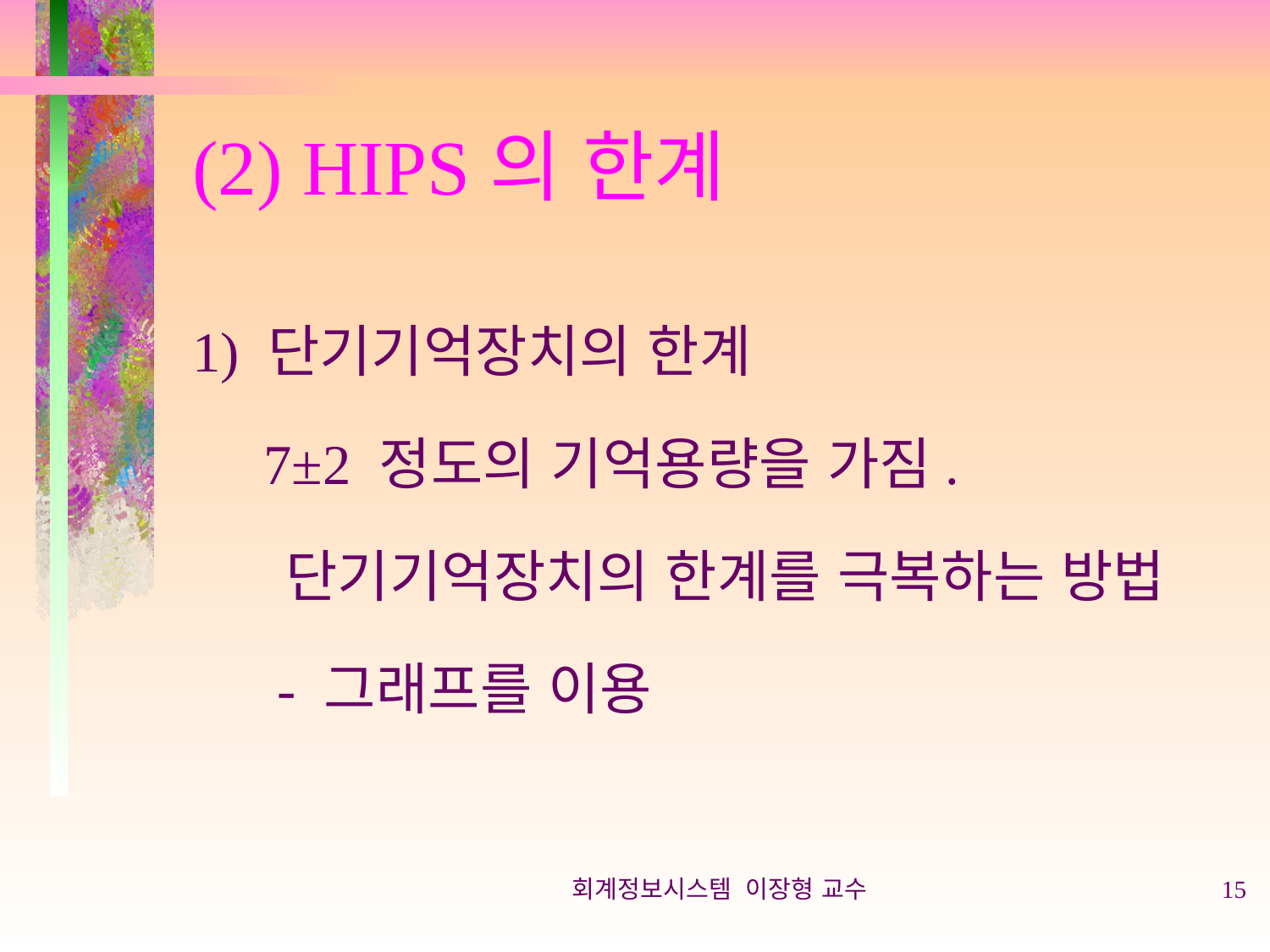

# (2) HIPS의 한계
1) 단기기억장치의 한계
     7±2 정도의 기억용량을 가짐.
     단기기억장치의 한계를 극복하는 방법
      - 그래프를 이용
회계정보시스템  이장형 교수
15